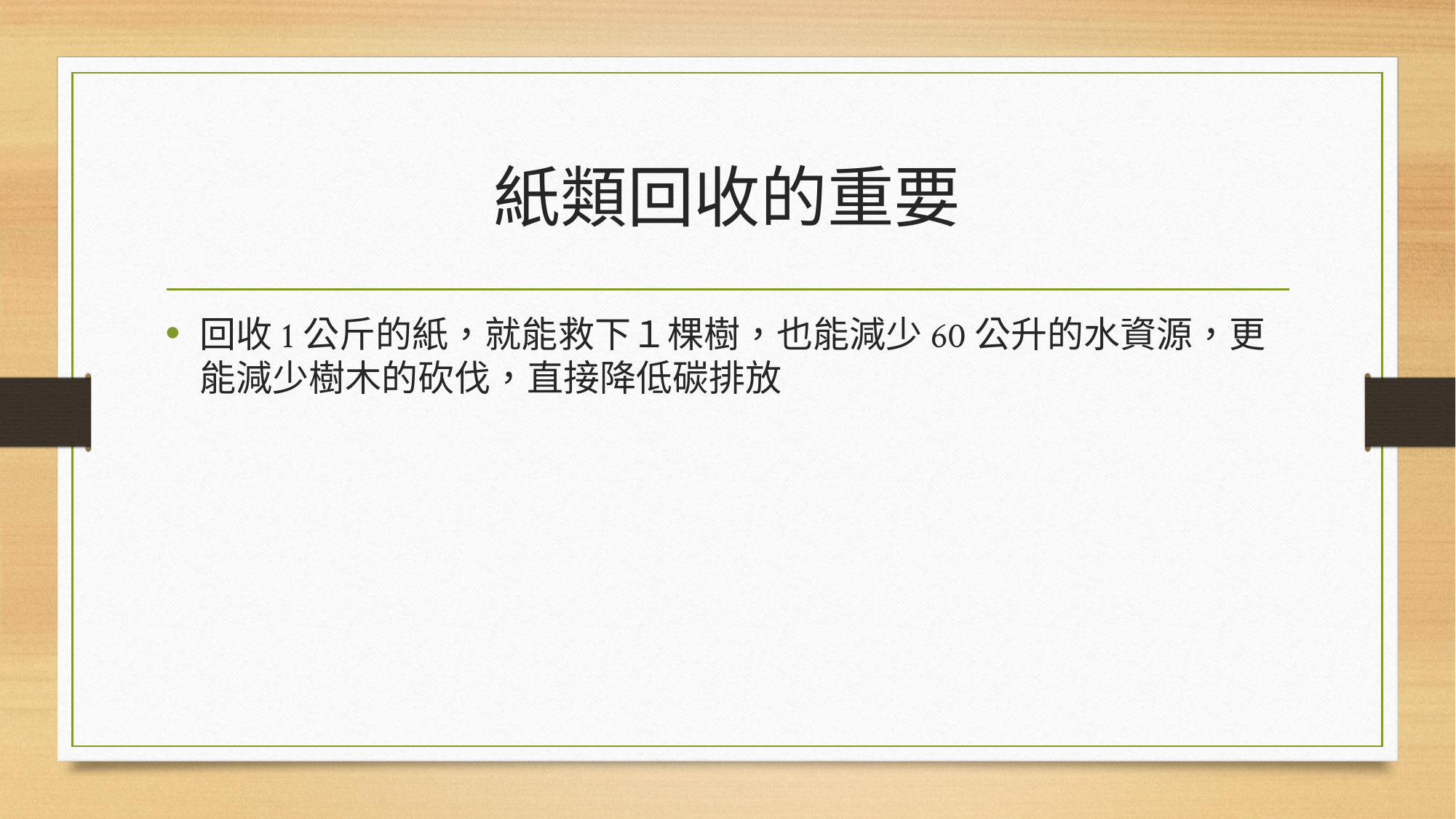

# 紙類回收的重要
回收1公斤的紙，就能救下１棵樹，也能減少60公升的水資源，更能減少樹木的砍伐，直接降低碳排放